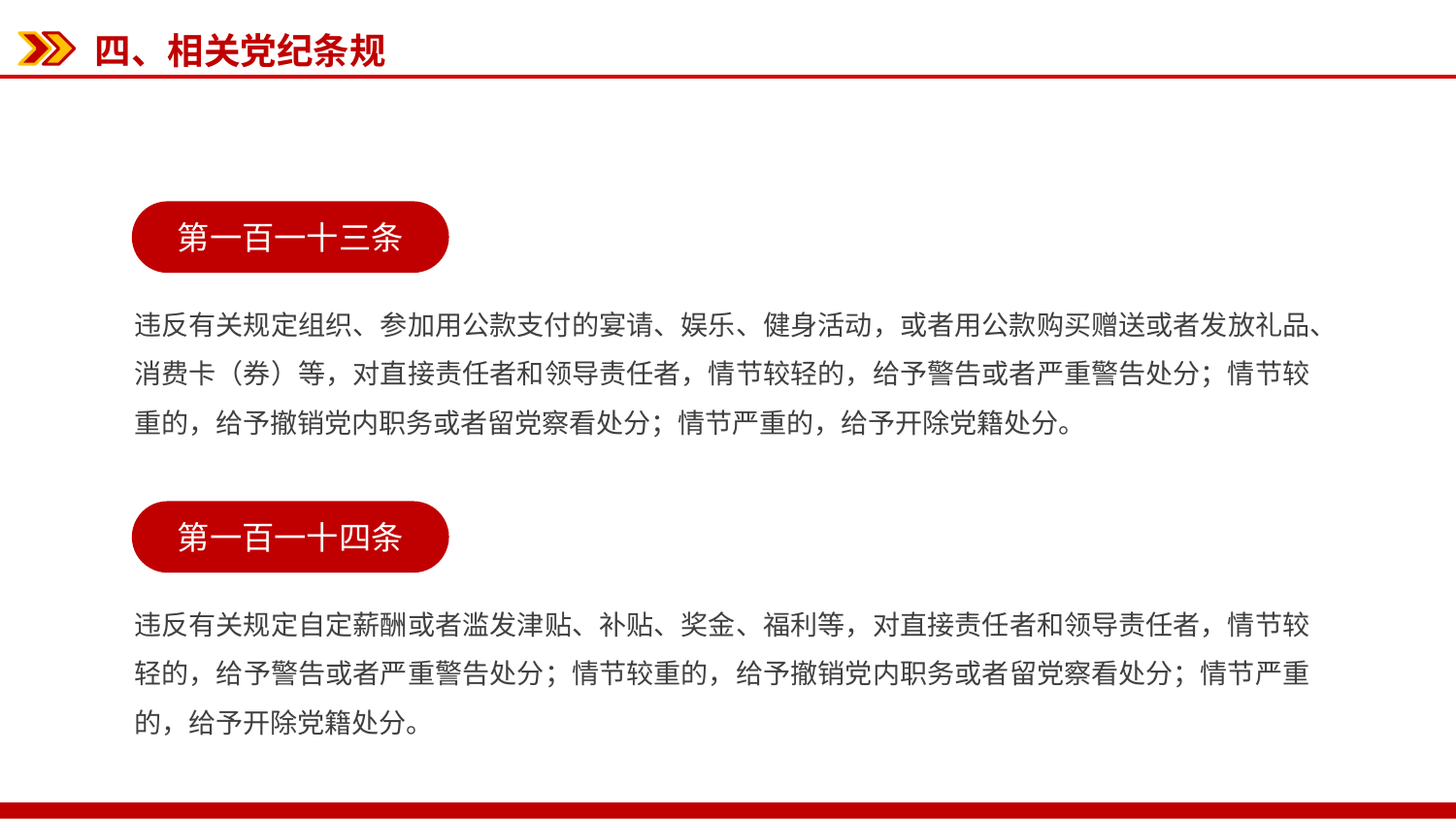

# 四、相关党纪条规

第一百一十三条
违反有关规定组织、参加用公款支付的宴请、娱乐、健身活动，或者用公款购买赠送或者发放礼品、消费卡（券）等，对直接责任者和领导责任者，情节较轻的，给予警告或者严重警告处分；情节较重的，给予撤销党内职务或者留党察看处分；情节严重的，给予开除党籍处分。
第一百一十四条
违反有关规定自定薪酬或者滥发津贴、补贴、奖金、福利等，对直接责任者和领导责任者，情节较轻的，给予警告或者严重警告处分；情节较重的，给予撤销党内职务或者留党察看处分；情节严重的，给予开除党籍处分。